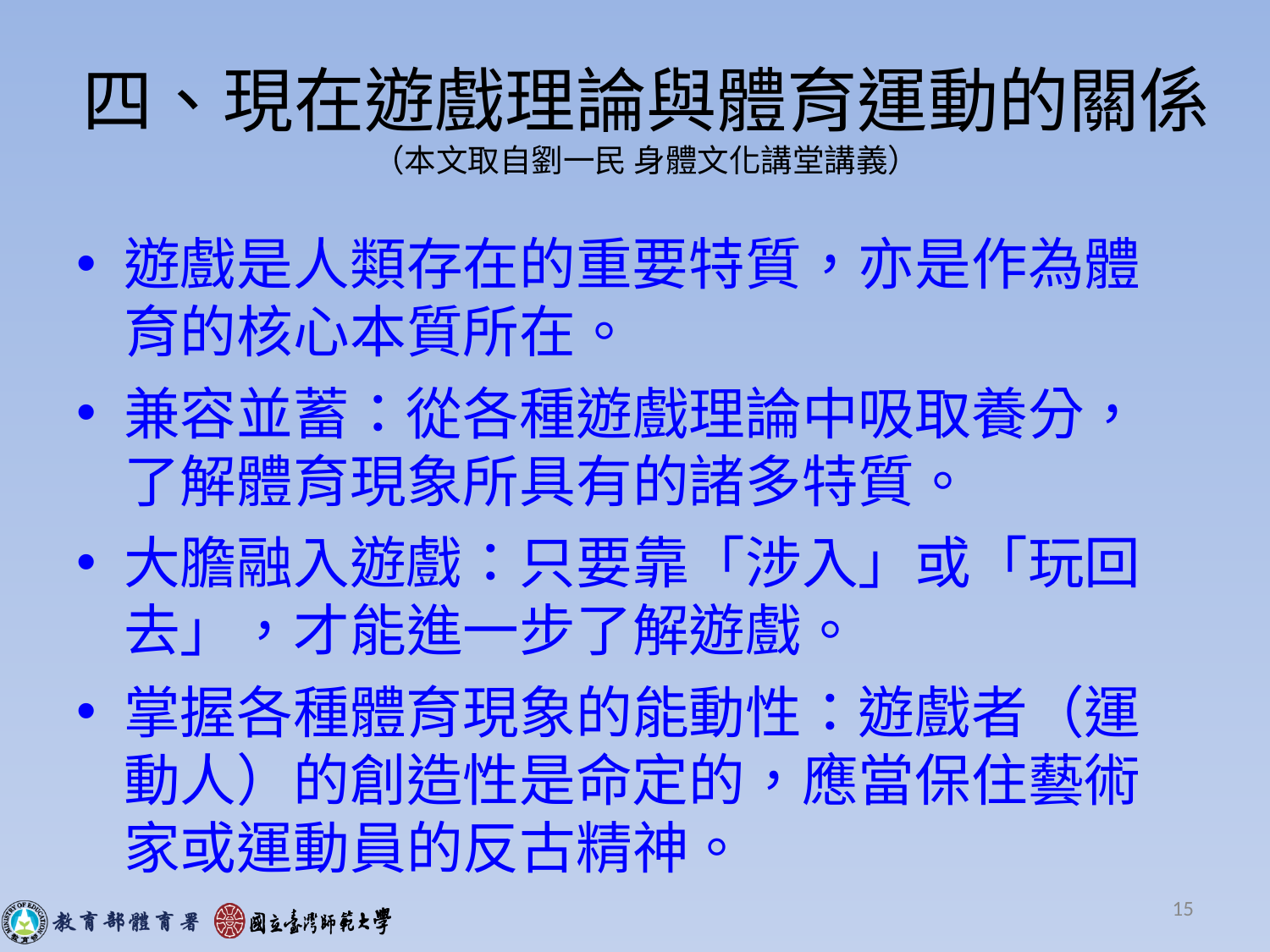

# 四、現在遊戲理論與體育運動的關係 （本文取自劉一民 身體文化講堂講義）
遊戲是人類存在的重要特質，亦是作為體育的核心本質所在。
兼容並蓄：從各種遊戲理論中吸取養分，了解體育現象所具有的諸多特質。
大膽融入遊戲：只要靠「涉入」或「玩回去」，才能進一步了解遊戲。
掌握各種體育現象的能動性：遊戲者（運動人）的創造性是命定的，應當保住藝術家或運動員的反古精神。

15